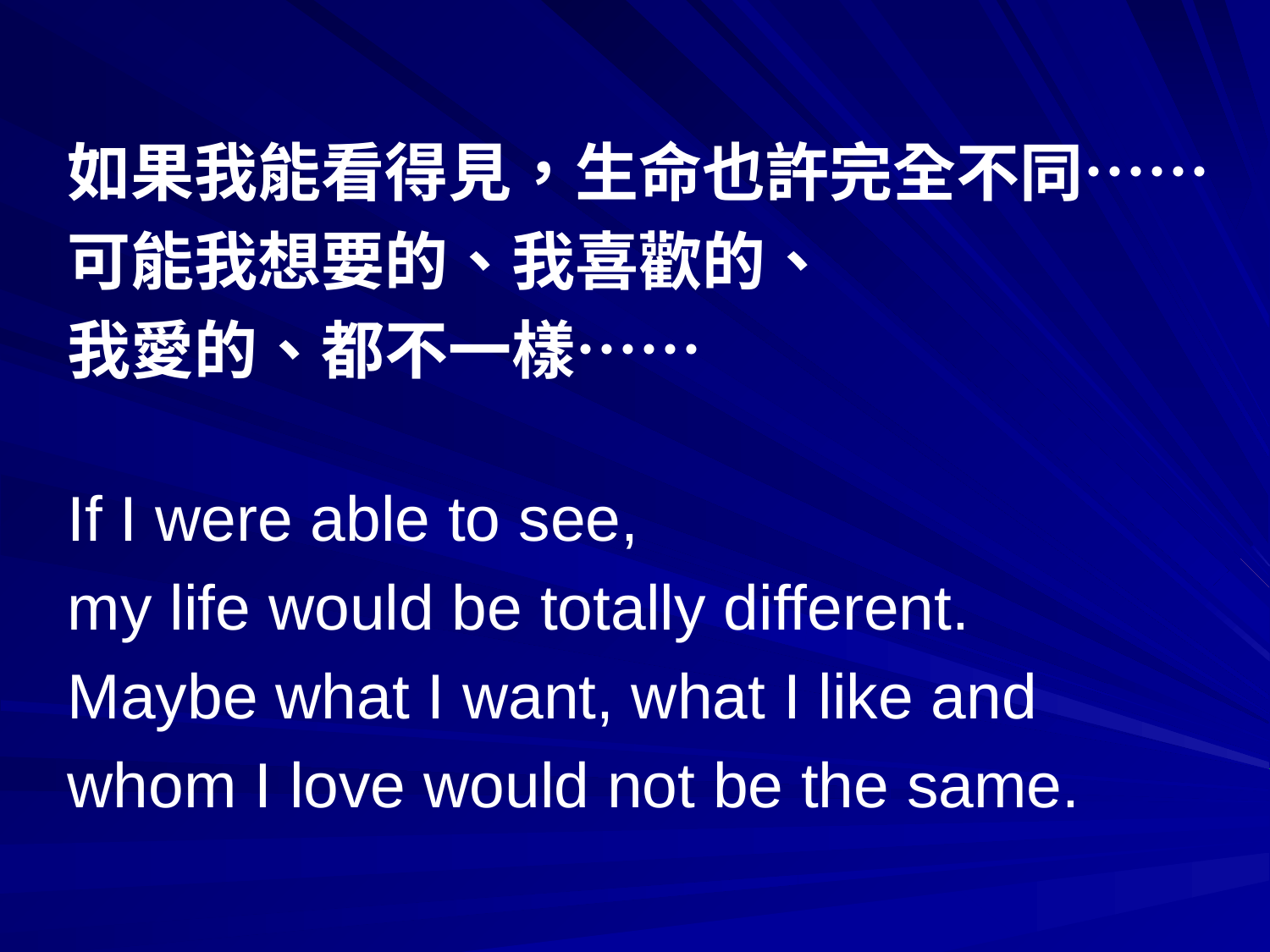

如果我能看得見，生命也許完全不同……
可能我想要的、我喜歡的、
我愛的、都不一樣……

If I were able to see,
my life would be totally different.
Maybe what I want, what I like and
whom I love would not be the same.